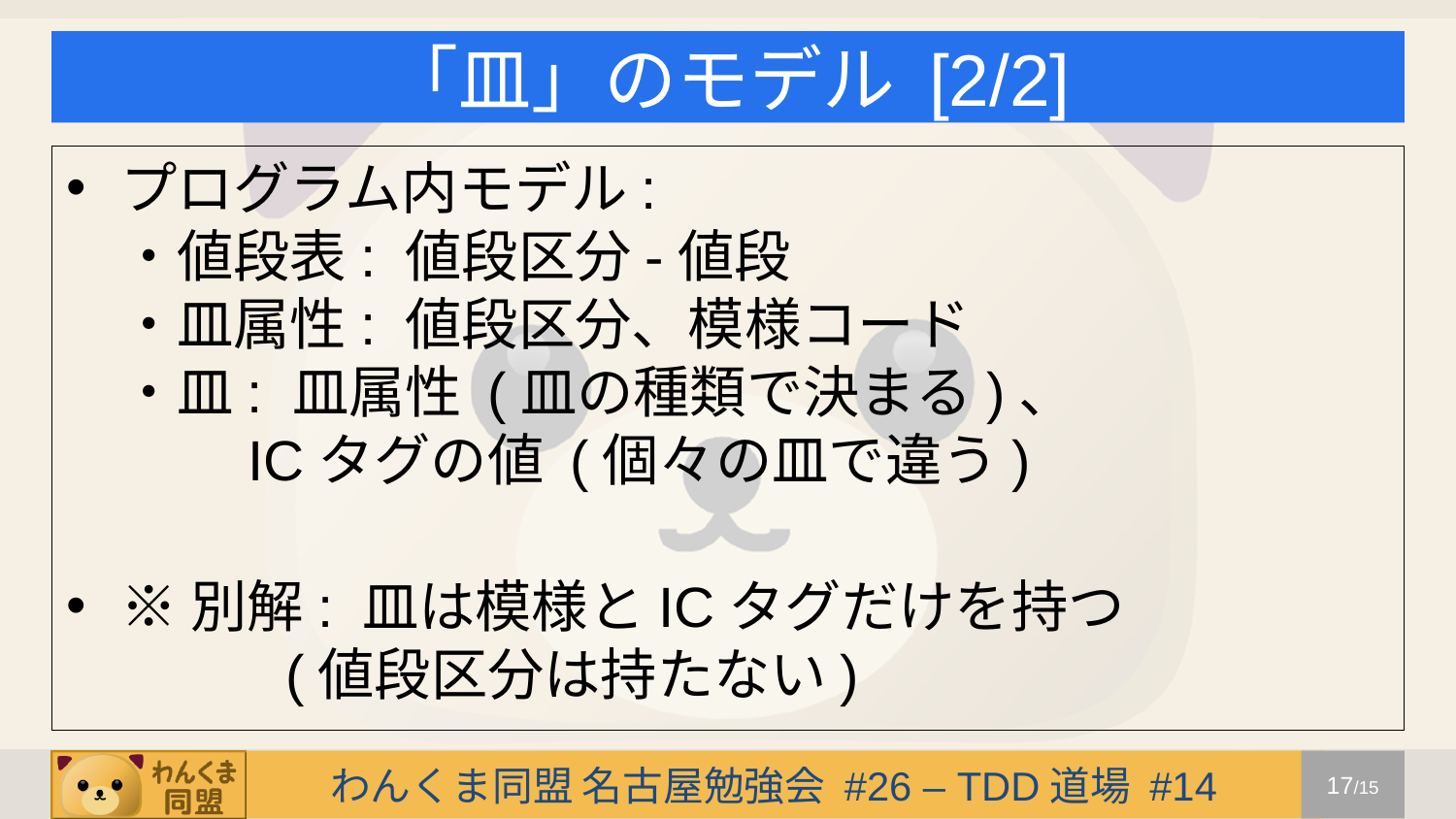

# 「皿」のモデル [2/2]
プログラム内モデル:
・値段表: 値段区分-値段
・皿属性: 値段区分、模様コード
・皿: 皿属性 (皿の種類で決まる)、
         ICタグの値 (個々の皿で違う)
※別解: 皿は模様とICタグだけを持つ
            (値段区分は持たない)